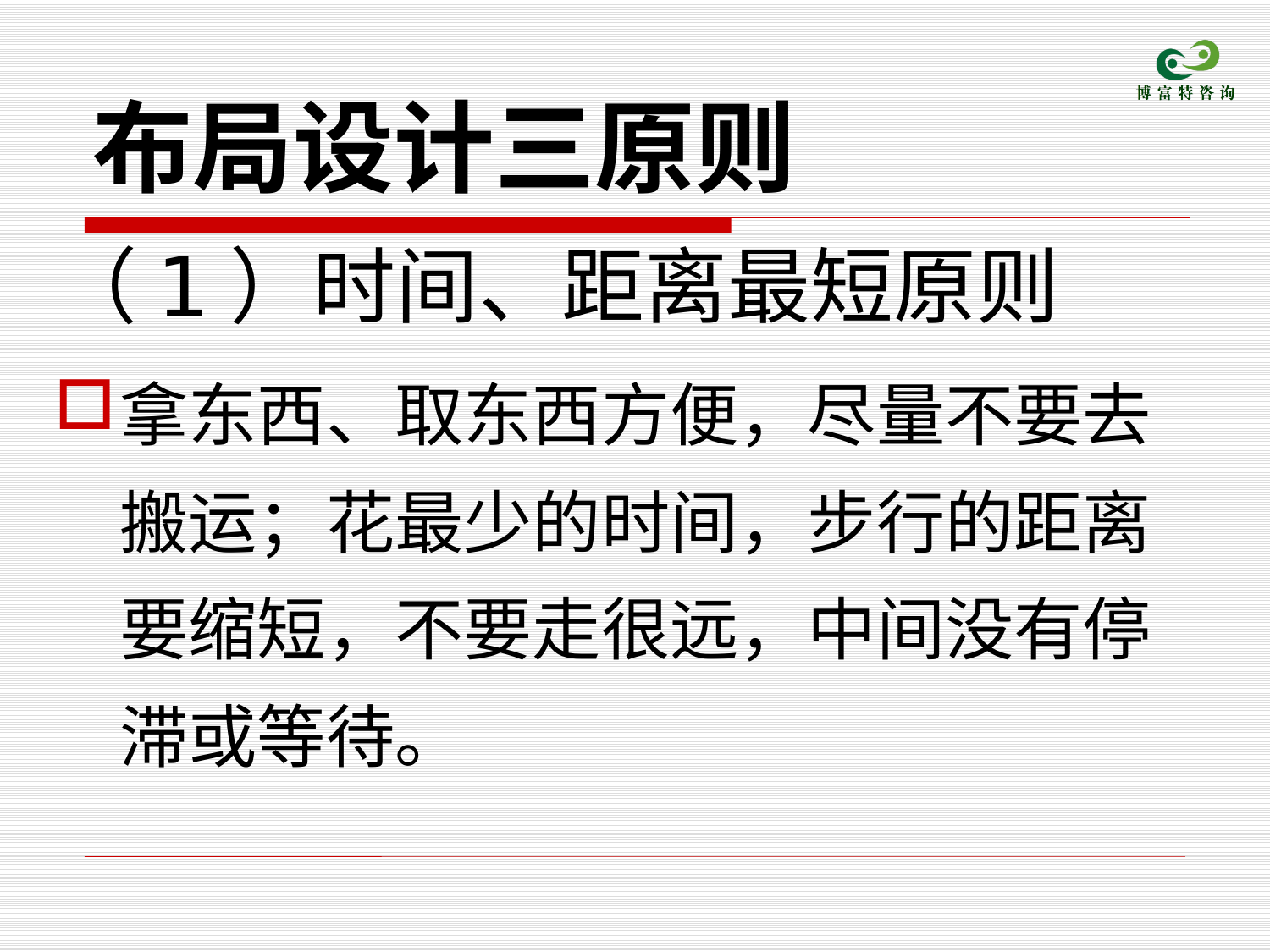

# 布局设计三原则

（1）时间、距离最短原则
拿东西、取东西方便，尽量不要去搬运；花最少的时间，步行的距离要缩短，不要走很远，中间没有停滞或等待。
690